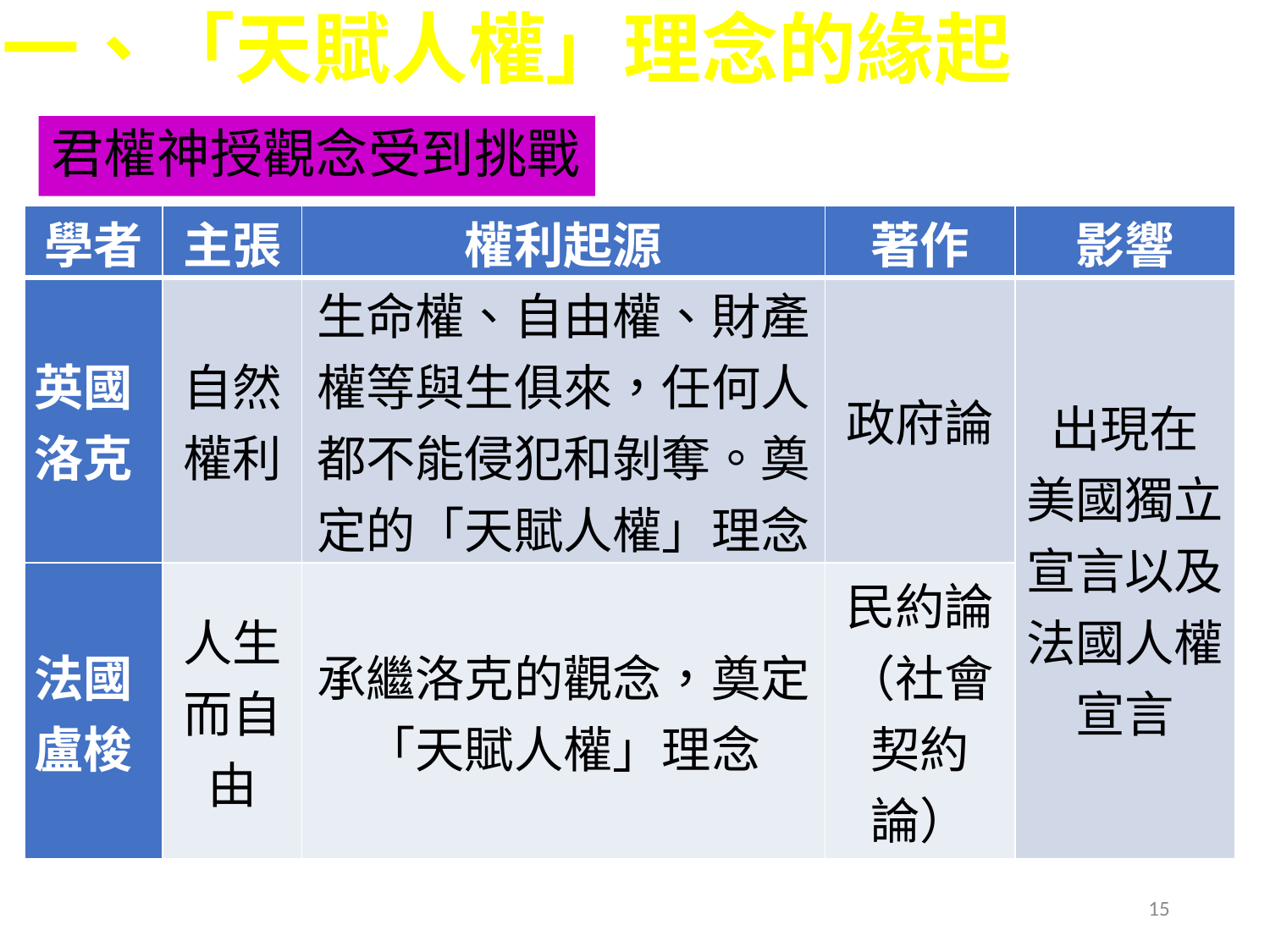

一、「天賦人權」理念的緣起
君權神授觀念受到挑戰
| 學者 | 主張 | 權利起源 | 著作 | 影響 |
| --- | --- | --- | --- | --- |
| 英國洛克 | 自然權利 | 生命權、自由權、財產權等與生俱來，任何人都不能侵犯和剝奪。奠定的「天賦人權」理念 | 政府論 | 出現在 美國獨立宣言以及法國人權宣言 |
| 法國盧梭 | 人生而自由 | 承繼洛克的觀念，奠定「天賦人權」理念 | 民約論（社會契約論） |  |
15